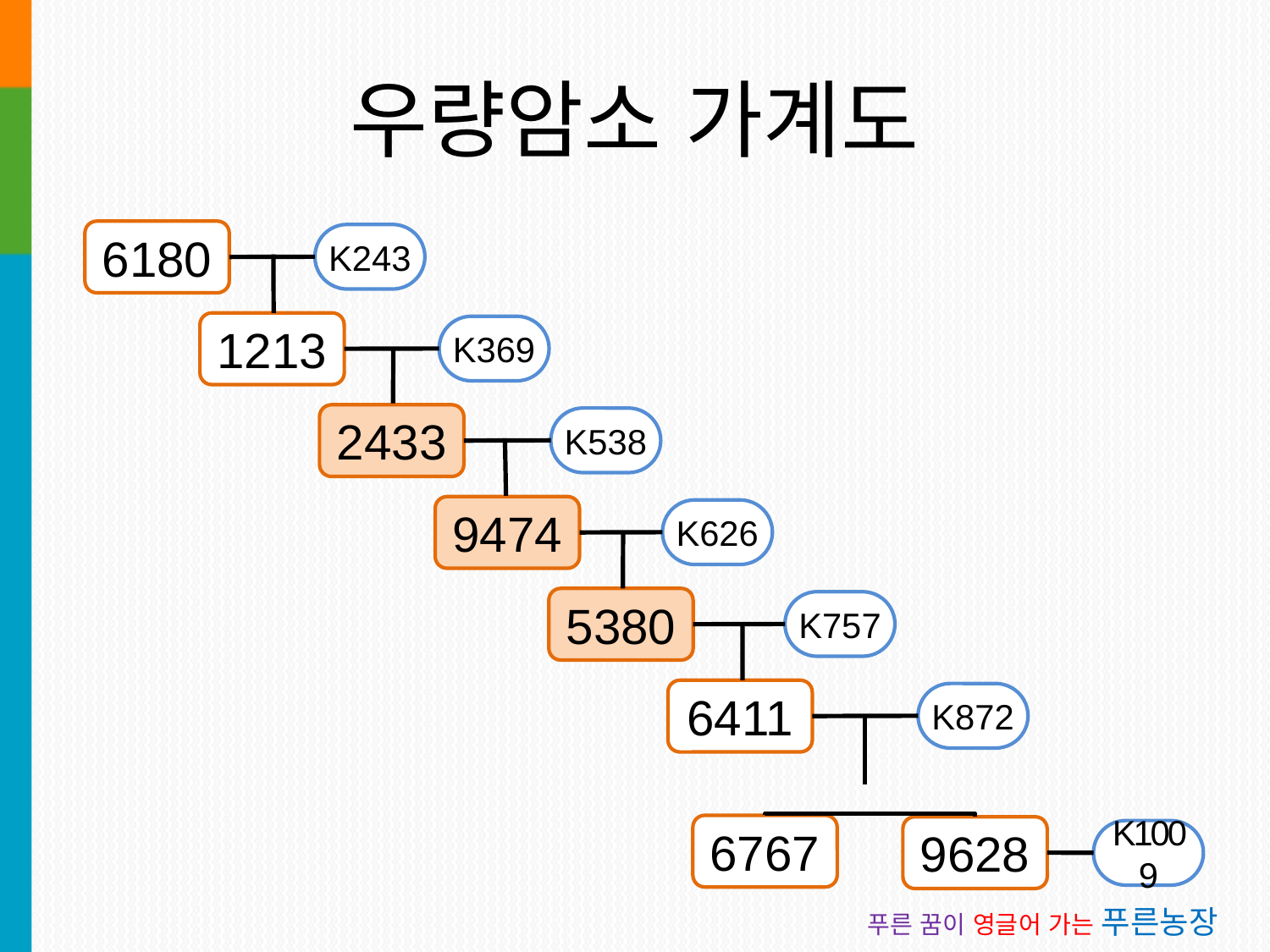

# 우량암소 가계도
6180
K243
1213
K369
2433
K538
9474
K626
5380
K757
6411
K872
6767
9628
K1009
푸른 꿈이 영글어 가는 푸른농장